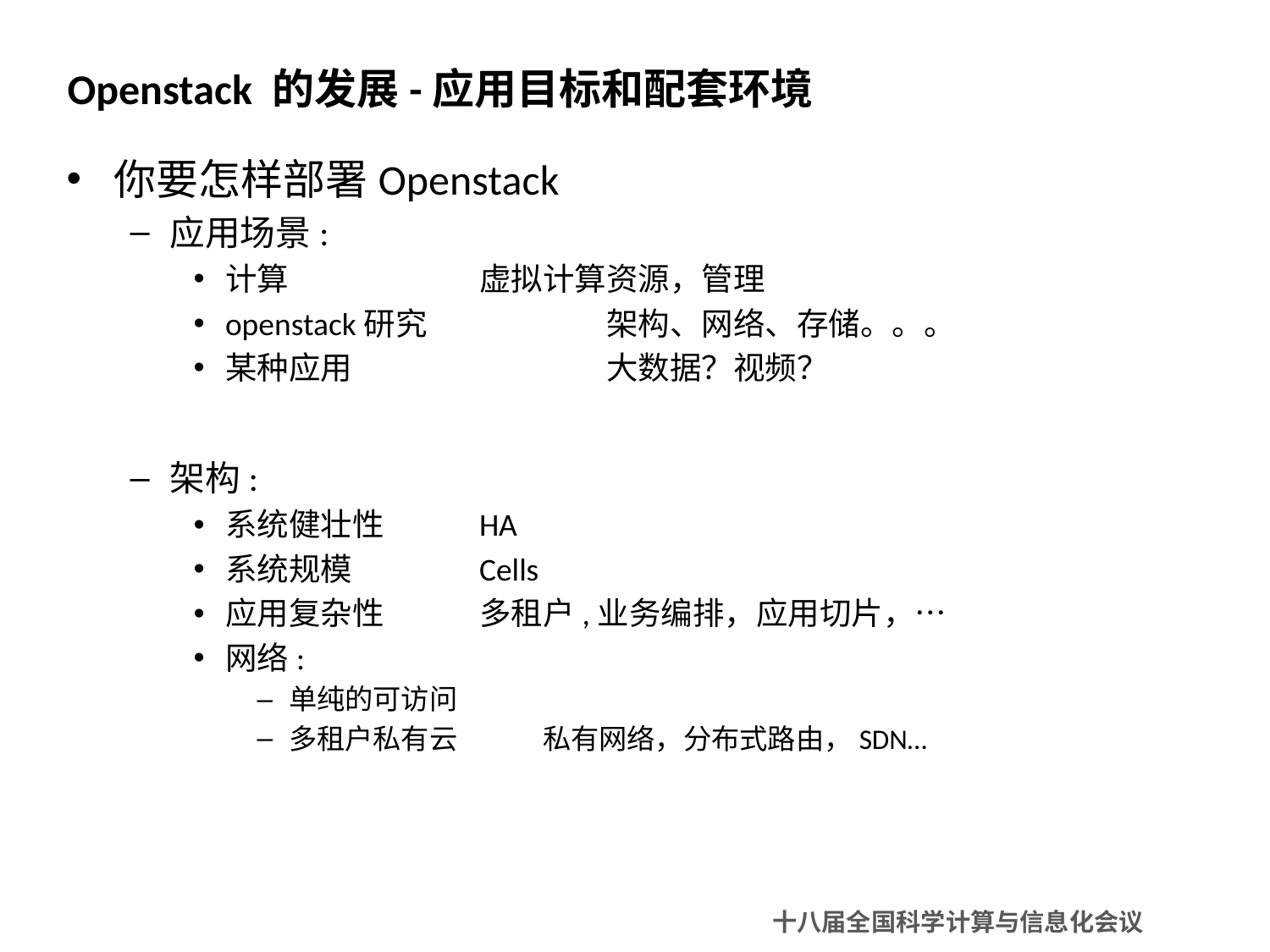

Openstack 的发展-应用目标和配套环境
你要怎样部署Openstack
应用场景:
计算	        	虚拟计算资源，管理
openstack研究		架构、网络、存储。。。
某种应用		大数据？视频？

架构:
系统健壮性     	HA
系统规模       	Cells
应用复杂性     	多租户,业务编排，应用切片，…
网络:
单纯的可访问
多租户私有云	私有网络，分布式路由，SDN…
十八届全国科学计算与信息化会议